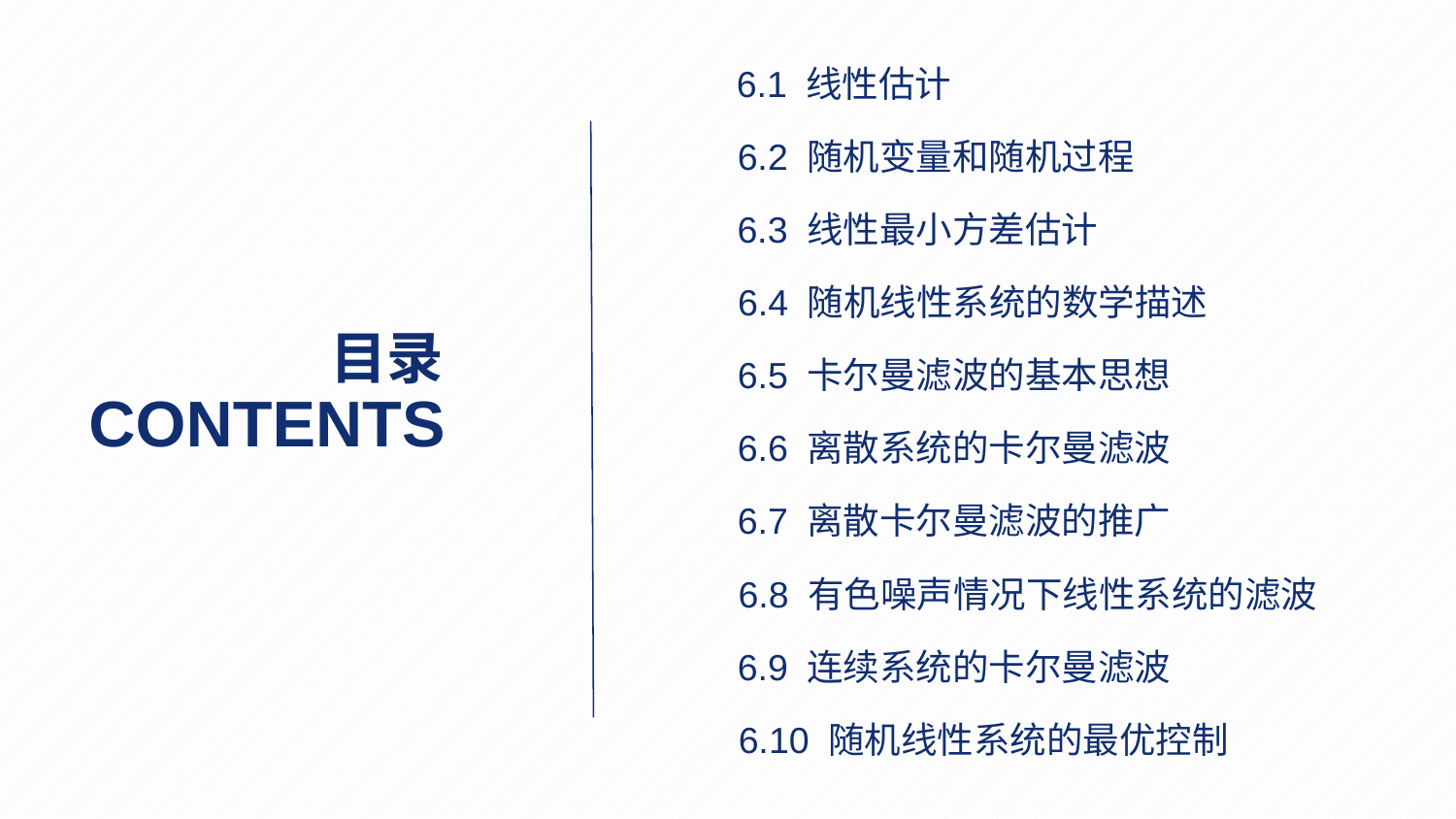

6.1 线性估计
6.2 随机变量和随机过程
6.3 线性最小方差估计
6.4 随机线性系统的数学描述
目录
6.5 卡尔曼滤波的基本思想
CONTENTS
6.6 离散系统的卡尔曼滤波
6.7 离散卡尔曼滤波的推广
6.8 有色噪声情况下线性系统的滤波
6.9 连续系统的卡尔曼滤波
6.10 随机线性系统的最优控制